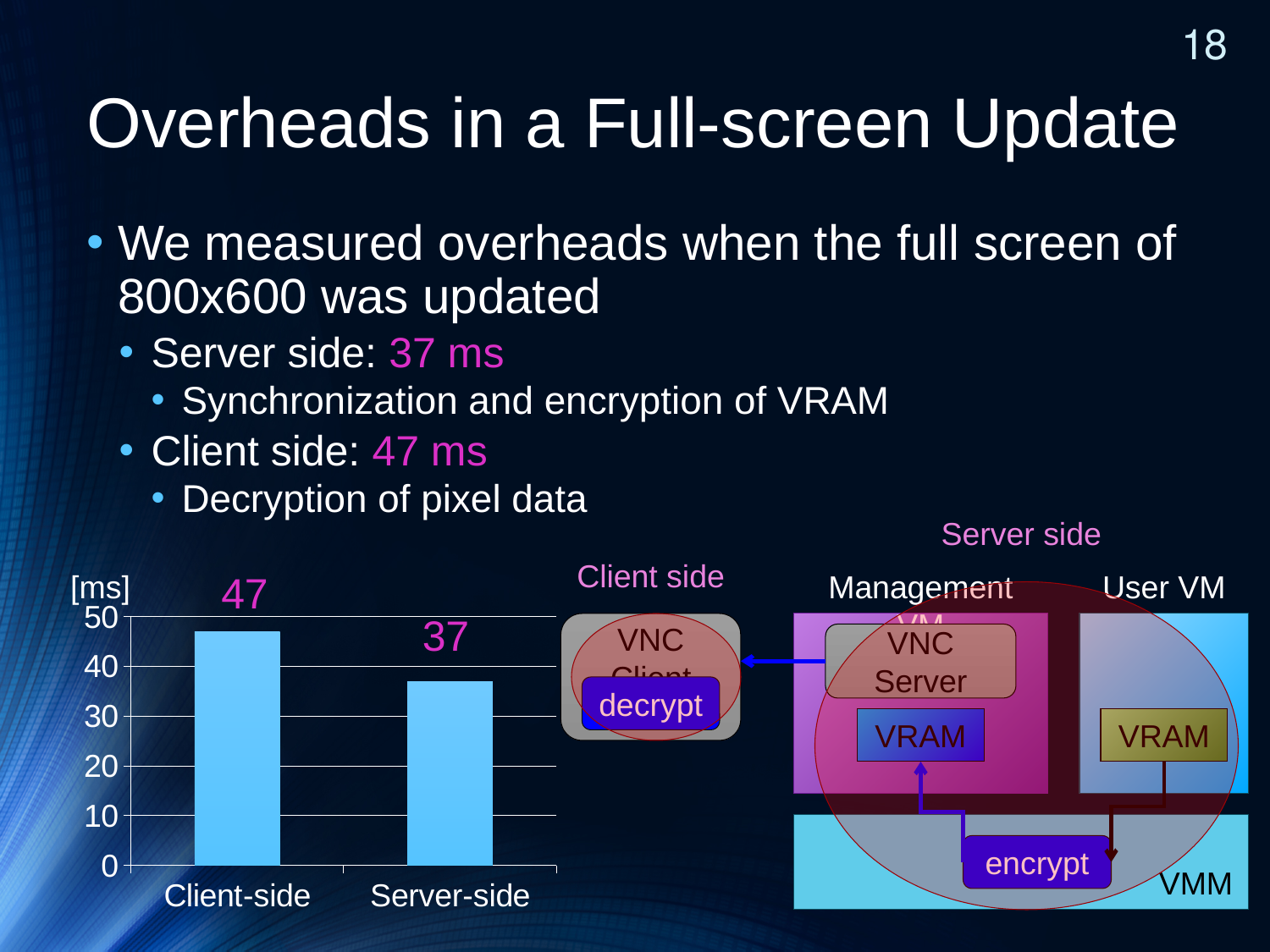

18
# Overheads in a Full-screen Update
We measured overheads when the full screen of 800x600 was updated
Server side: 37 ms
Synchronization and encryption of VRAM
Client side: 47 ms
Decryption of pixel data
Server side

Client side

[ms]
47

### Chart

| Category | 系列 1 |
|---|---|
| Client-side | 47.0 |
| Server-side | 37.0 |
37
Management VM

VNC Server
User VM

VNC Client
decrypt

VMM
encrypt
VRAM
VRAM